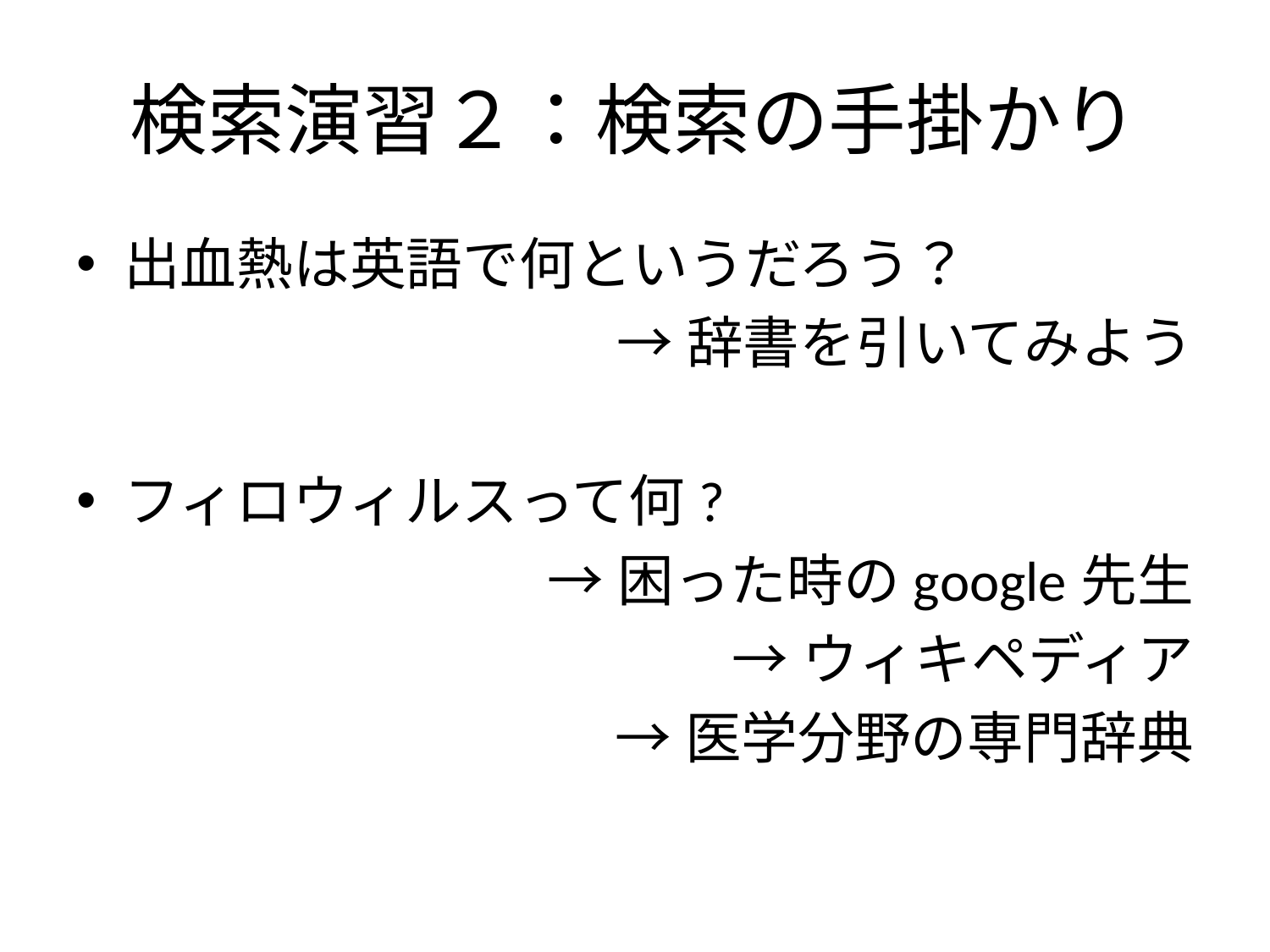

# 検索演習２：検索の手掛かり
出血熱は英語で何というだろう？
→辞書を引いてみよう

フィロウィルスって何?
→困った時のgoogle先生
→ウィキペディア
→医学分野の専門辞典